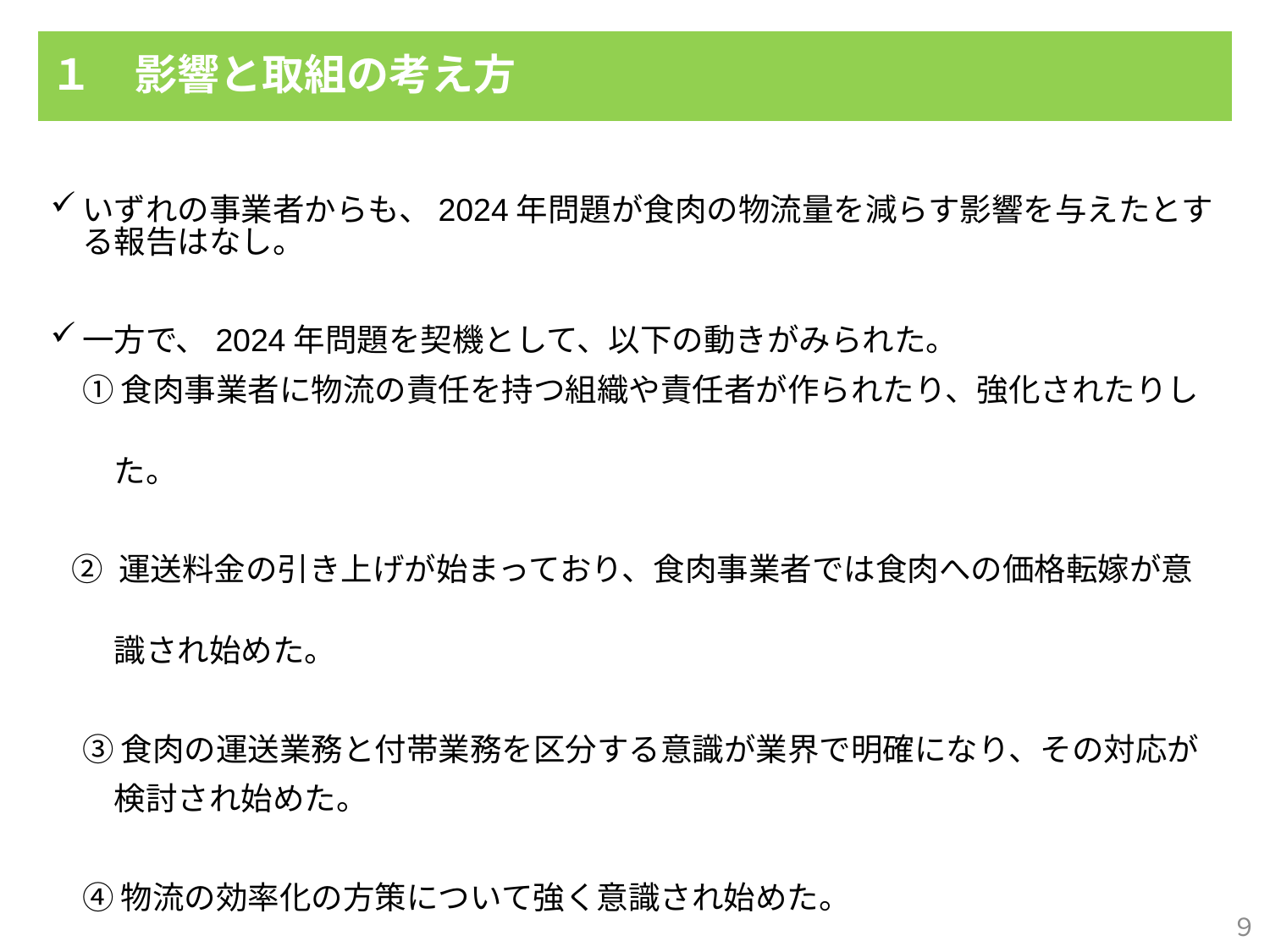

１　影響と取組の考え方
いずれの事業者からも、2024年問題が食肉の物流量を減らす影響を与えたとする報告はなし。

一方で、2024年問題を契機として、以下の動きがみられた。
　① 食肉事業者に物流の責任を持つ組織や責任者が作られたり、強化されたりし
　　た。

   ② 運送料金の引き上げが始まっており、食肉事業者では食肉への価格転嫁が意
　　識され始めた。

　③ 食肉の運送業務と付帯業務を区分する意識が業界で明確になり、その対応が
　　検討され始めた。

　④ 物流の効率化の方策について強く意識され始めた。

９